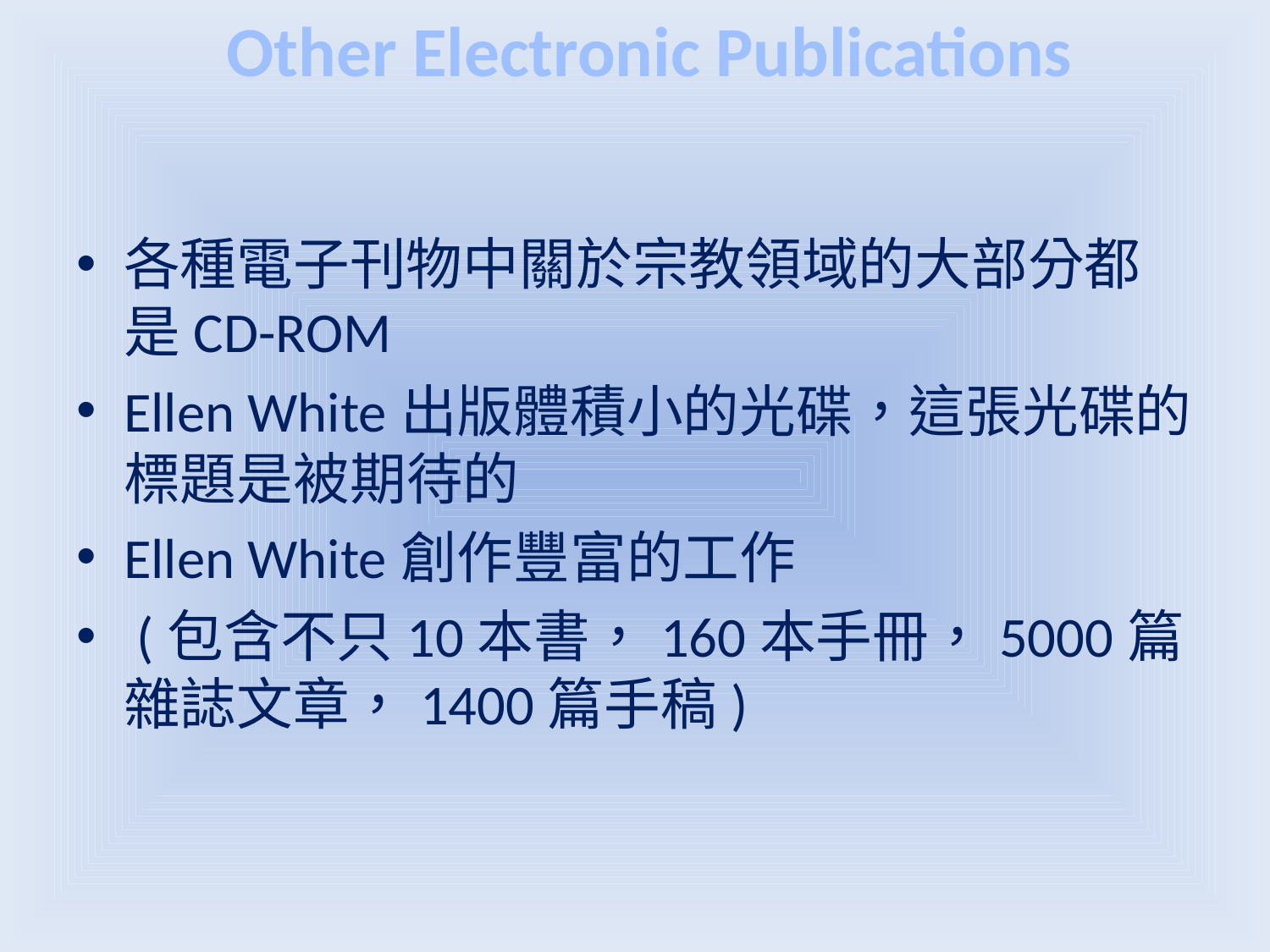

Other Electronic Publications
各種電子刊物中關於宗教領域的大部分都是CD-ROM
Ellen White出版體積小的光碟，這張光碟的標題是被期待的
Ellen White創作豐富的工作
 (包含不只10本書，160本手冊，5000篇雜誌文章，1400篇手稿)